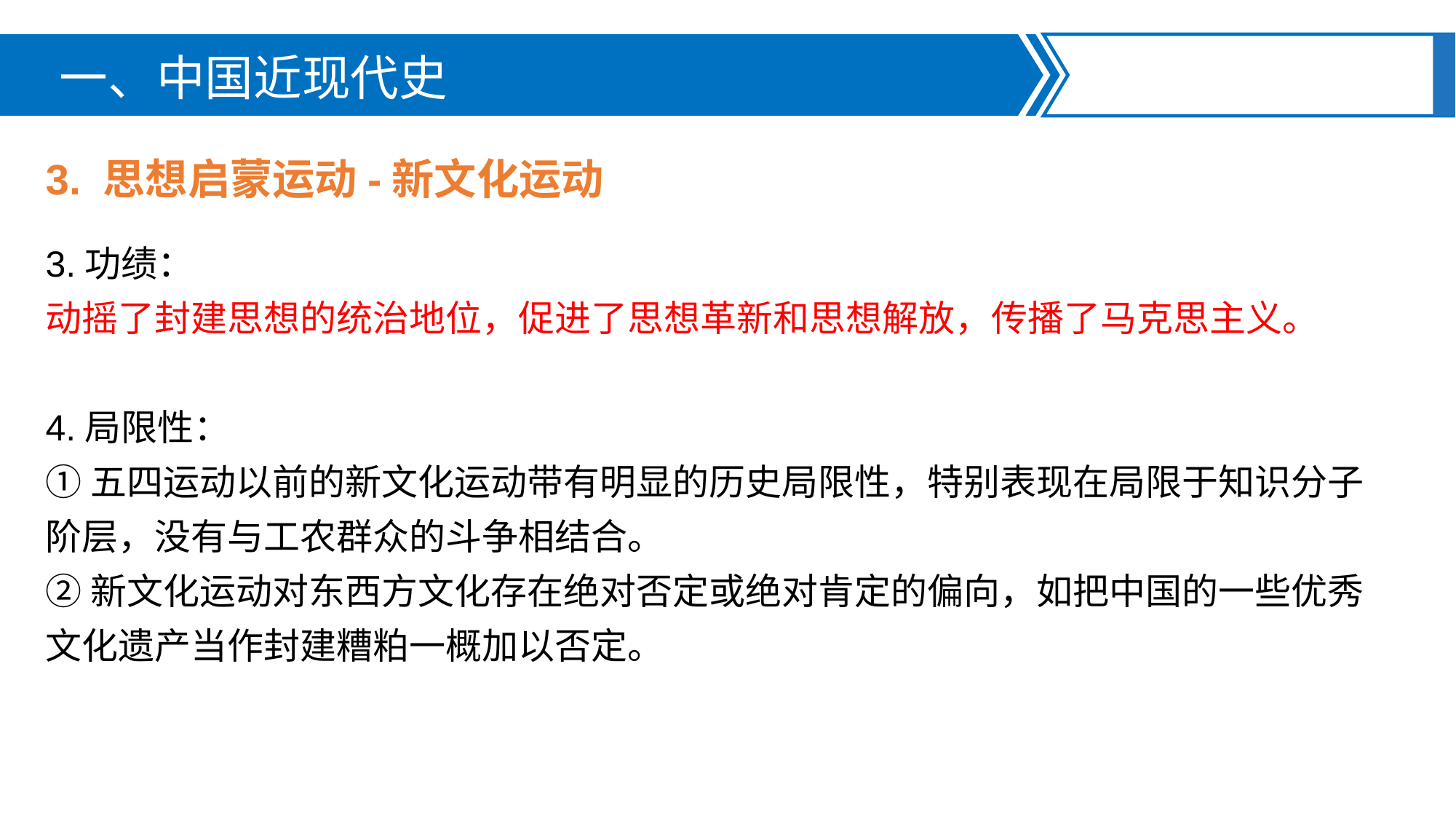

一、中国近现代史
3. 思想启蒙运动-新文化运动
3.功绩：
动摇了封建思想的统治地位，促进了思想革新和思想解放，传播了马克思主义。

4.局限性：
①五四运动以前的新文化运动带有明显的历史局限性，特别表现在局限于知识分子阶层，没有与工农群众的斗争相结合。
②新文化运动对东西方文化存在绝对否定或绝对肯定的偏向，如把中国的一些优秀文化遗产当作封建糟粕一概加以否定。